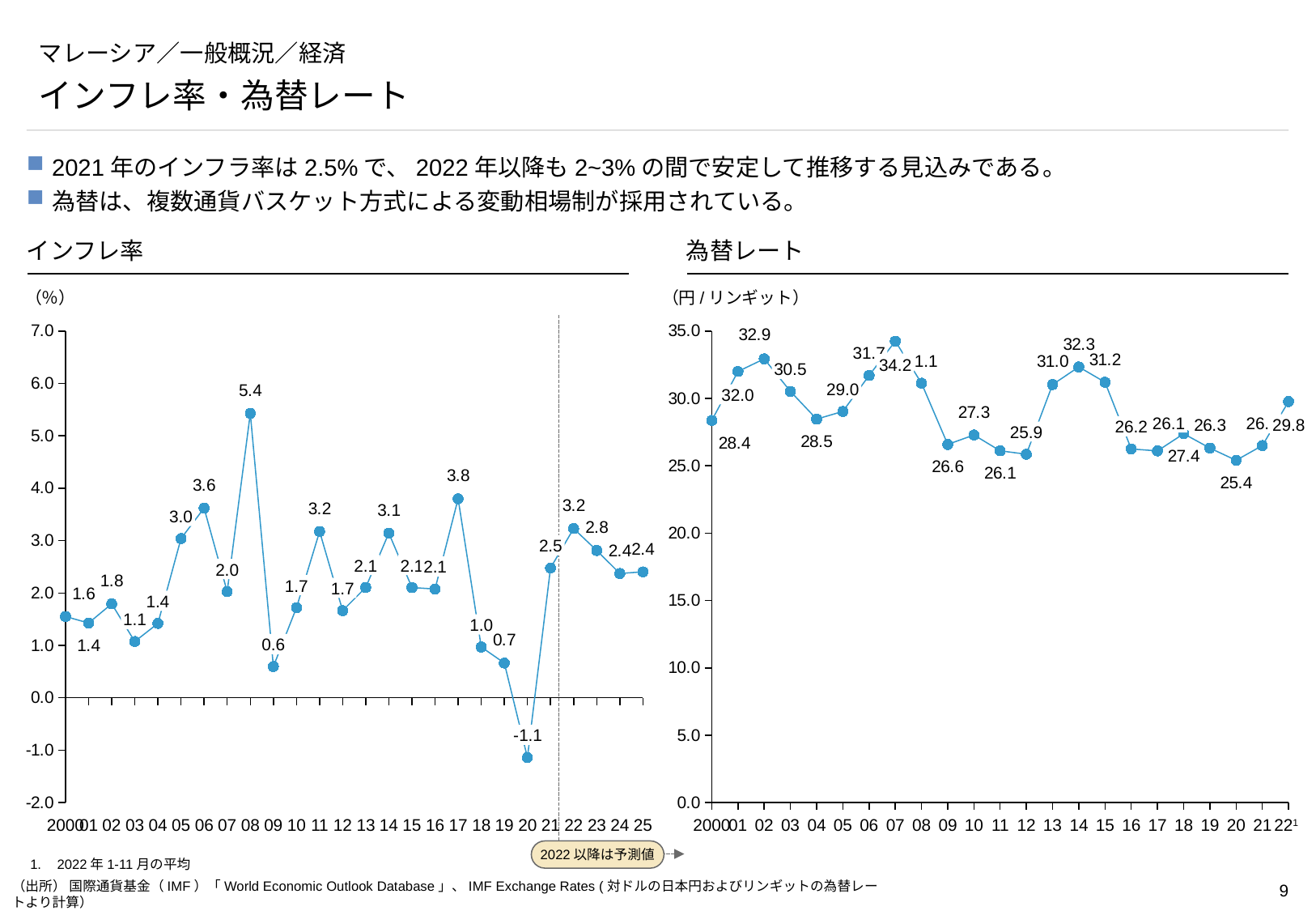

# マレーシア／一般概況／経済
インフレ率・為替レート
2021年のインフラ率は2.5%で、2022年以降も2~3%の間で安定して推移する見込みである。
為替は、複数通貨バスケット方式による変動相場制が採用されている。
インフレ率
為替レート
（％）
（円/リンギット）

2022以降は予測値

### Chart

| Category |  |
|---|---|

### Chart

| Category |  |
|---|---|
31.7
31.1
34.2
30.5
29.0
32.0
26.1
26.5
29.8
26.2
25.9
3.0
2.5
2.1
2.1
2.1
2.0
1.7
1.7
1.4
1.1
1.0
0.6
-1.1
2000
01
02
03
04
05
06
07
08
09
10
11
12
13
14
15
16
17
18
19
20
21
22
23
24
25
2000
01
02
03
04
05
06
07
08
09
10
11
12
13
14
15
16
17
18
19
20
21
221
1.	2022年1-11月の平均
（出所） 国際通貨基金（IMF）「World Economic Outlook Database」、IMF Exchange Rates (対ドルの日本円およびリンギットの為替レートより計算）